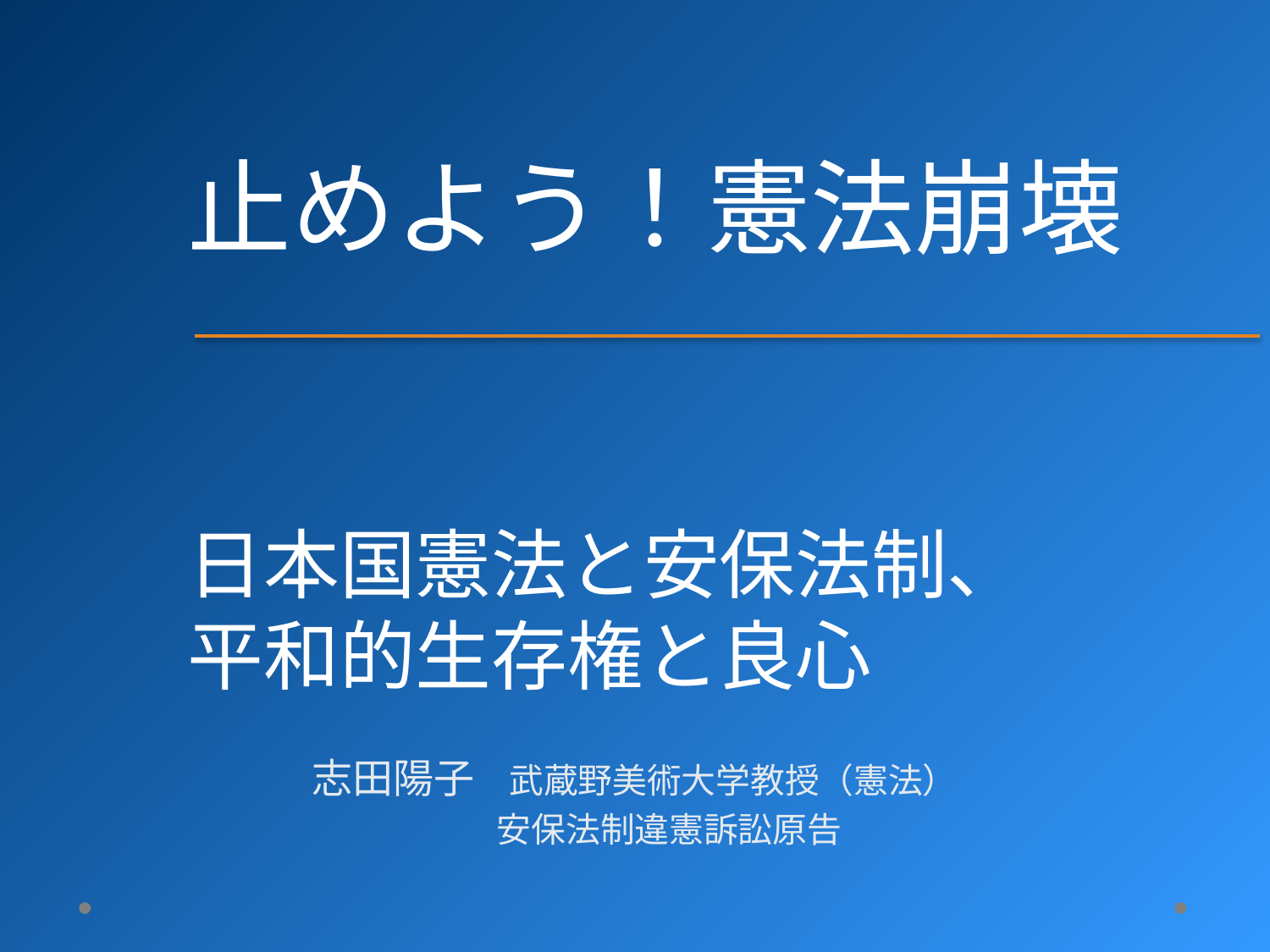

# 止めよう！憲法崩壊　 日本国憲法と安保法制、 平和的生存権と良心
志田陽子　武蔵野美術大学教授（憲法）
　　安保法制違憲訴訟原告